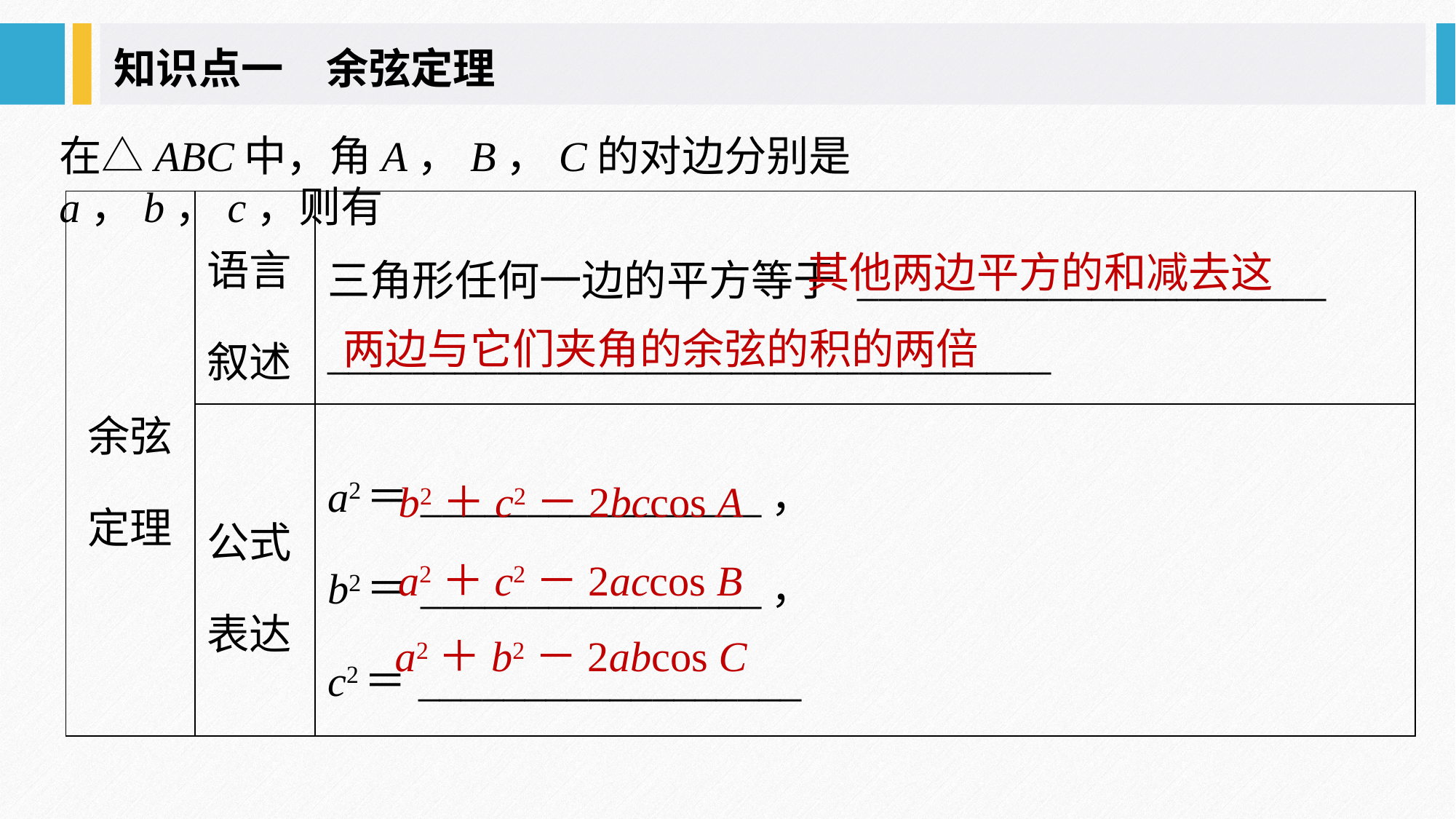

知识点一　余弦定理
在△ABC中，角A，B，C的对边分别是a，b，c，则有
| 余弦 定理 | 语言 叙述 | 三角形任何一边的平方等于 \_\_\_\_\_\_\_\_\_\_\_\_\_\_\_\_\_\_\_\_\_\_ \_\_\_\_\_\_\_\_\_\_\_\_\_\_\_\_\_\_\_\_\_\_\_\_\_\_\_\_\_\_\_\_\_\_ |
| --- | --- | --- |
|  | 公式 表达 | a2＝\_\_\_\_\_\_\_\_\_\_\_\_\_\_\_\_， b2＝\_\_\_\_\_\_\_\_\_\_\_\_\_\_\_\_， c2＝\_\_\_\_\_\_\_\_\_\_\_\_\_\_\_\_\_\_ |
                                                其他两边平方的和减去这两边与它们夹角的余弦的积的两倍
b2＋c2－2bccos A
a2＋c2－2accos B
a2＋b2－2abcos C